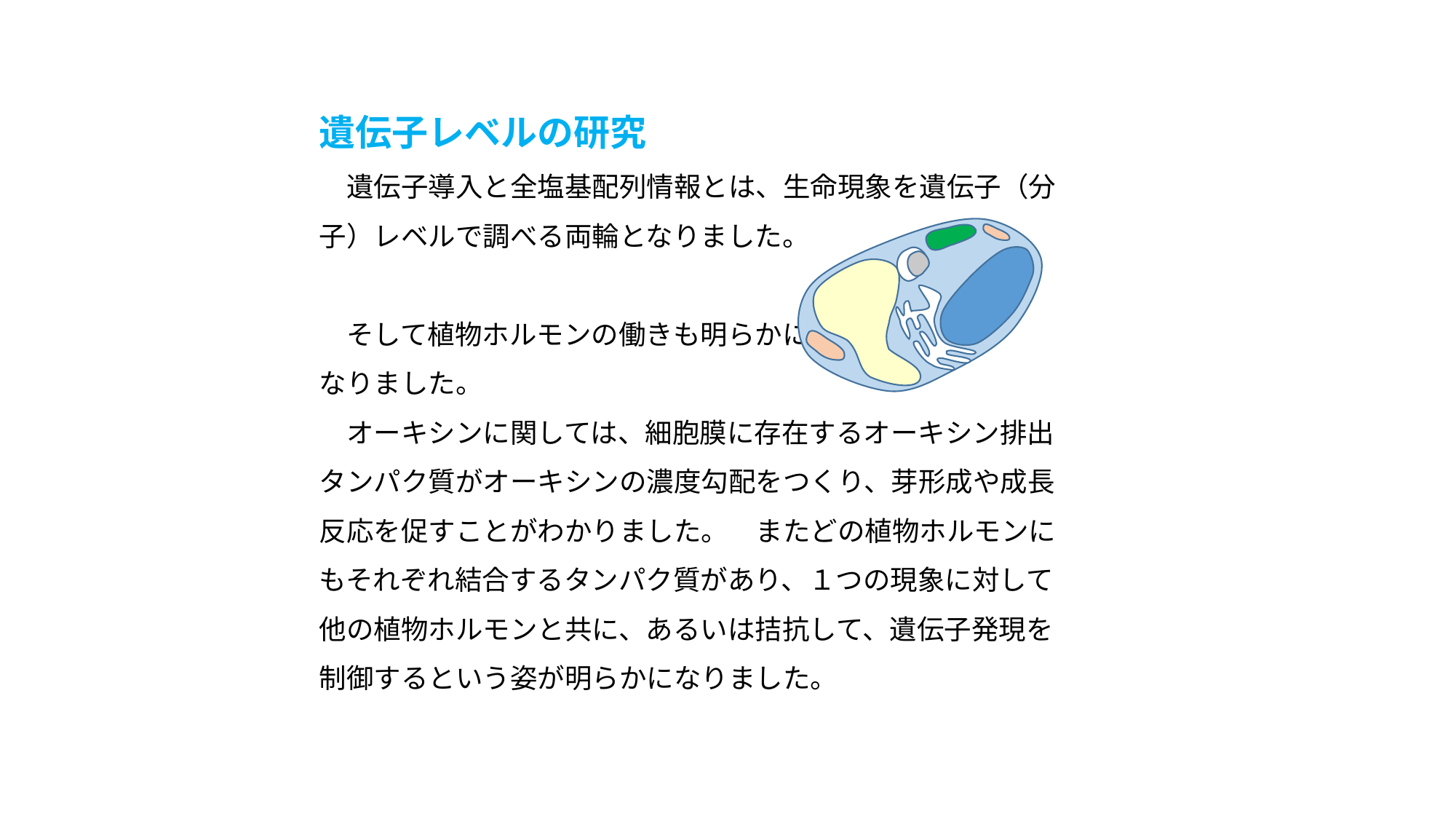

遺伝子レベルの研究
　遺伝子導入と全塩基配列情報とは、生命現象を遺伝子（分子）レベルで調べる両輪となりました。

　そして植物ホルモンの働きも明らかに
なりました。
　オーキシンに関しては、細胞膜に存在するオーキシン排出タンパク質がオーキシンの濃度勾配をつくり、芽形成や成長反応を促すことがわかりました。　またどの植物ホルモンにもそれぞれ結合するタンパク質があり、１つの現象に対して他の植物ホルモンと共に、あるいは拮抗して、遺伝子発現を制御するという姿が明らかになりました。